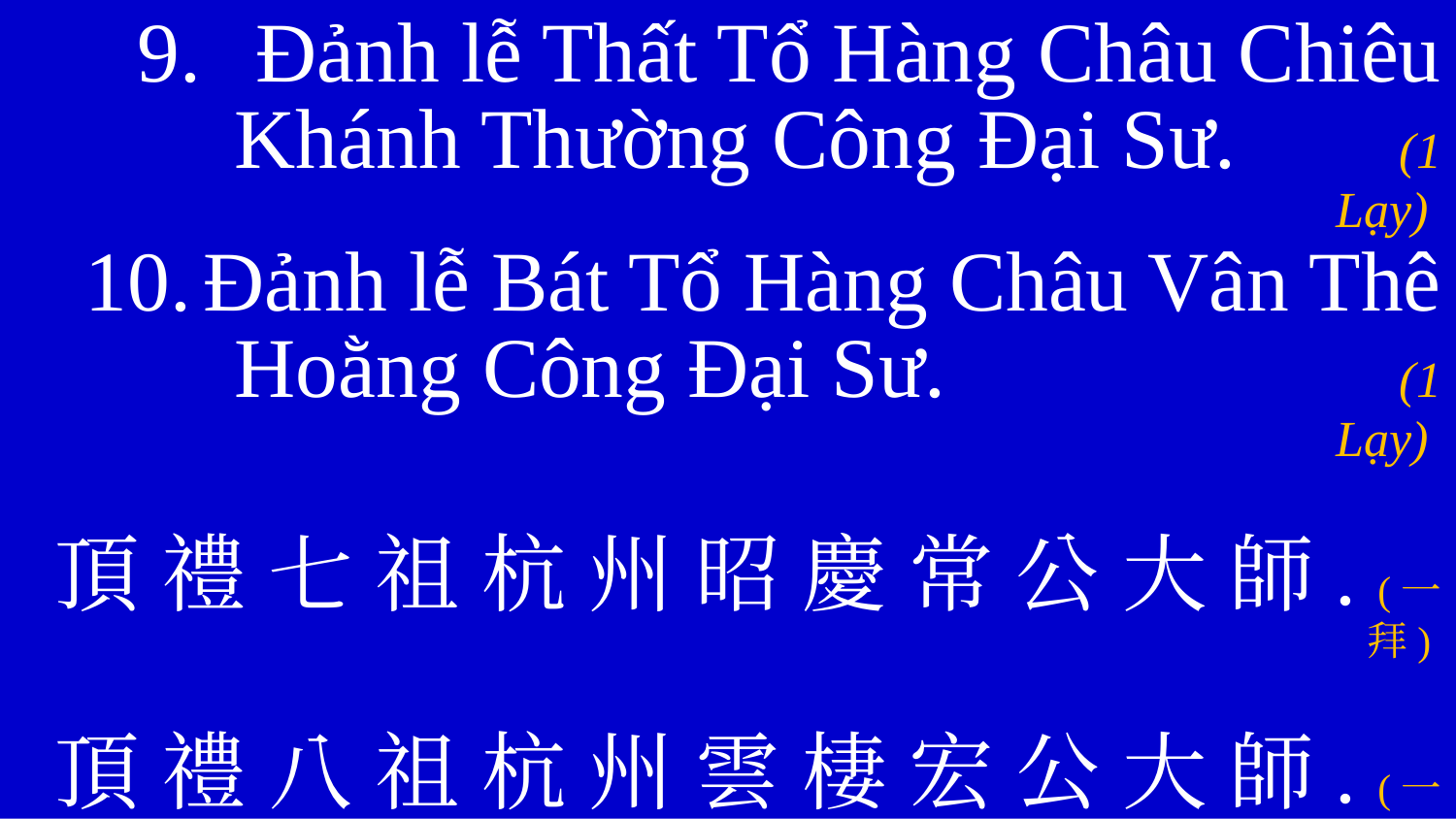

Đảnh lễ Thất Tổ Hàng Châu Chiêu Khánh Thường Công Đại Sư. 	(1 Lạy)
Đảnh lễ Bát Tổ Hàng Châu Vân Thê Hoằng Công Đại Sư. 			(1 Lạy)

頂 禮 七 祖 杭 州 昭 慶 常 公 大 師. (一 拜)

頂 禮 八 祖 杭 州 雲 棲 宏 公 大 師. (一 拜)